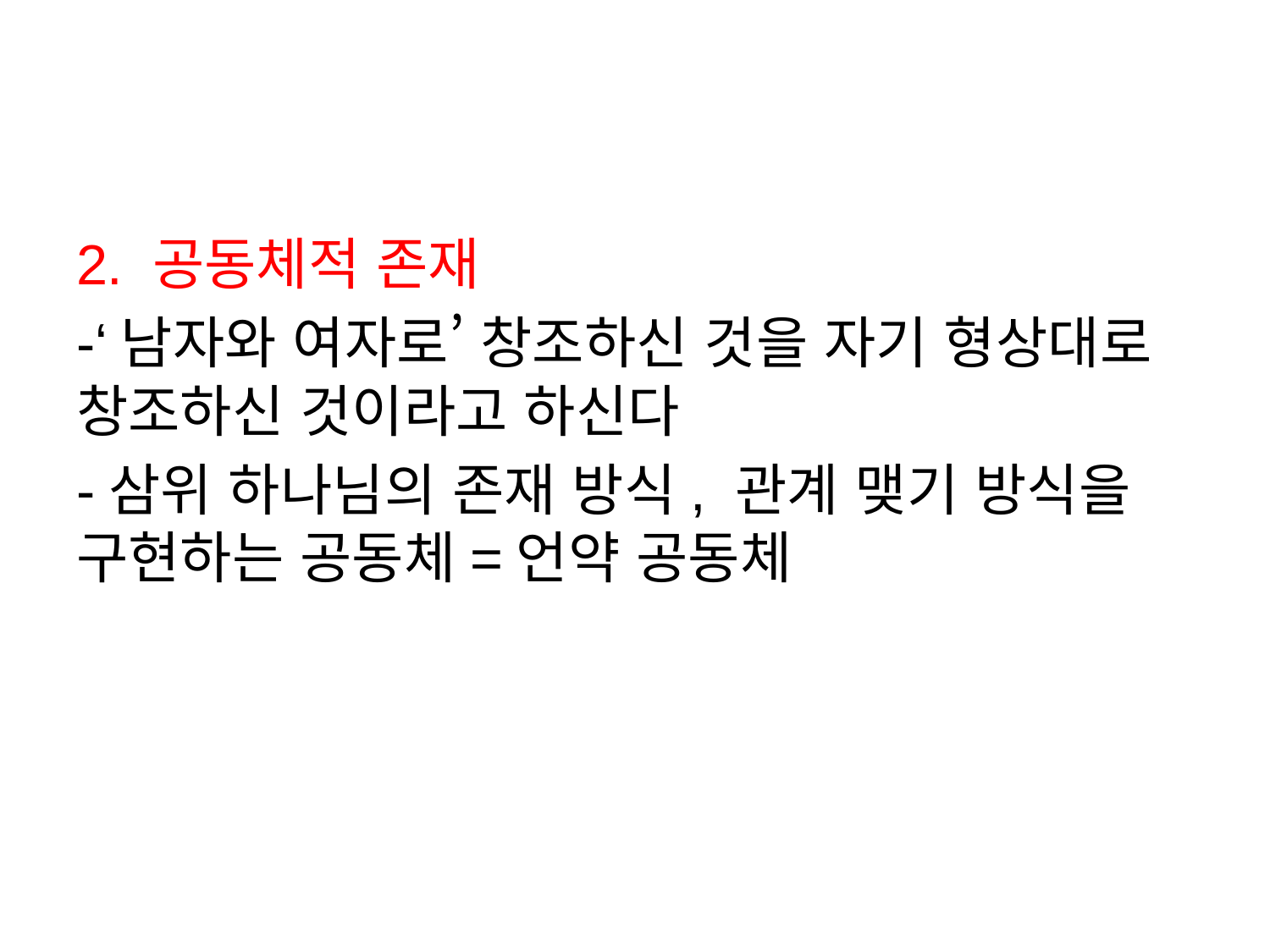

#
2. 공동체적 존재
-‘남자와 여자로’ 창조하신 것을 자기 형상대로 창조하신 것이라고 하신다
-삼위 하나님의 존재 방식, 관계 맺기 방식을 구현하는 공동체=언약 공동체